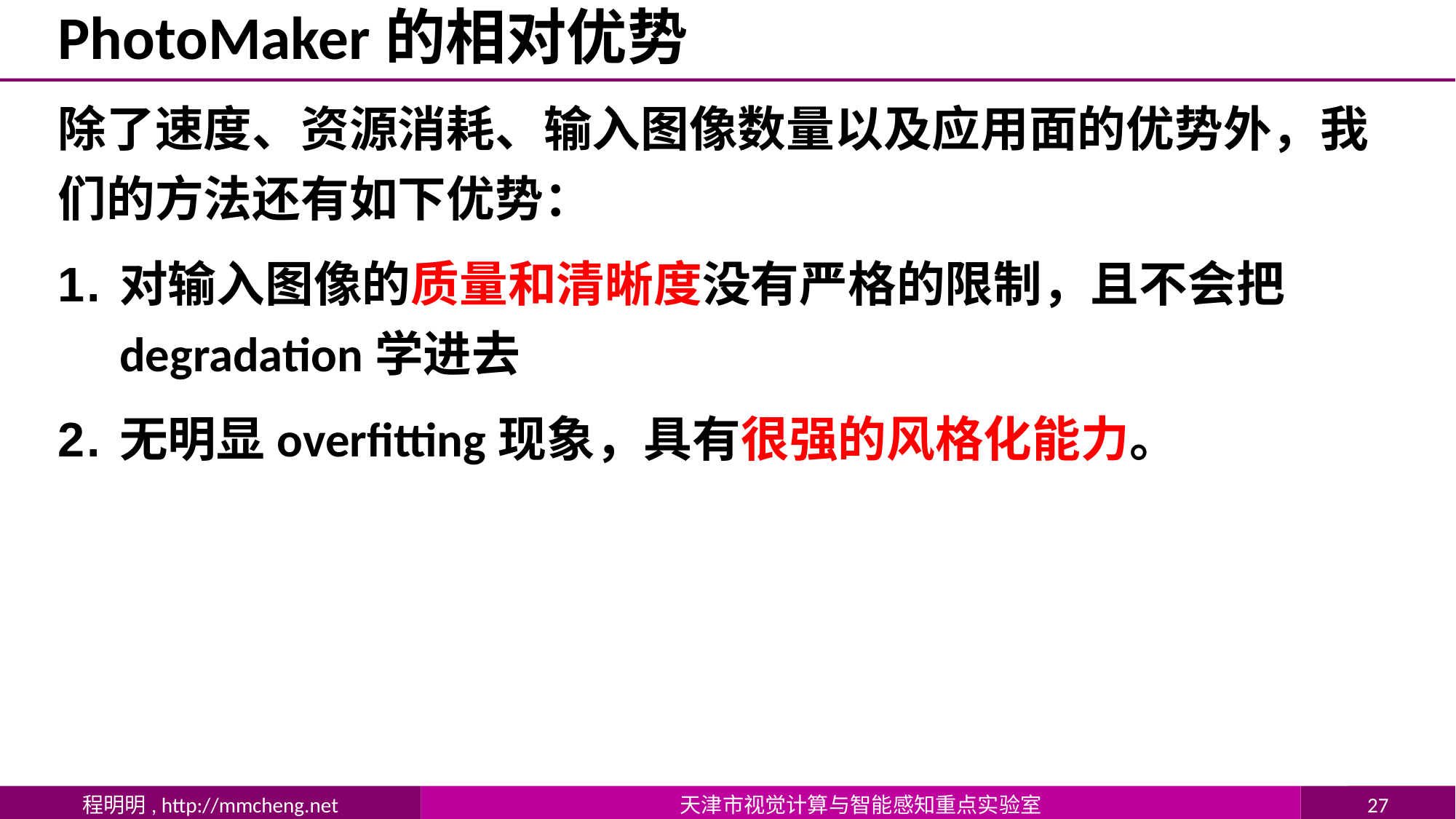

# PhotoMaker的相对优势
除了速度、资源消耗、输入图像数量以及应用面的优势外，我们的方法还有如下优势：
对输入图像的质量和清晰度没有严格的限制，且不会把degradation学进去
无明显overfitting现象，具有很强的风格化能力。